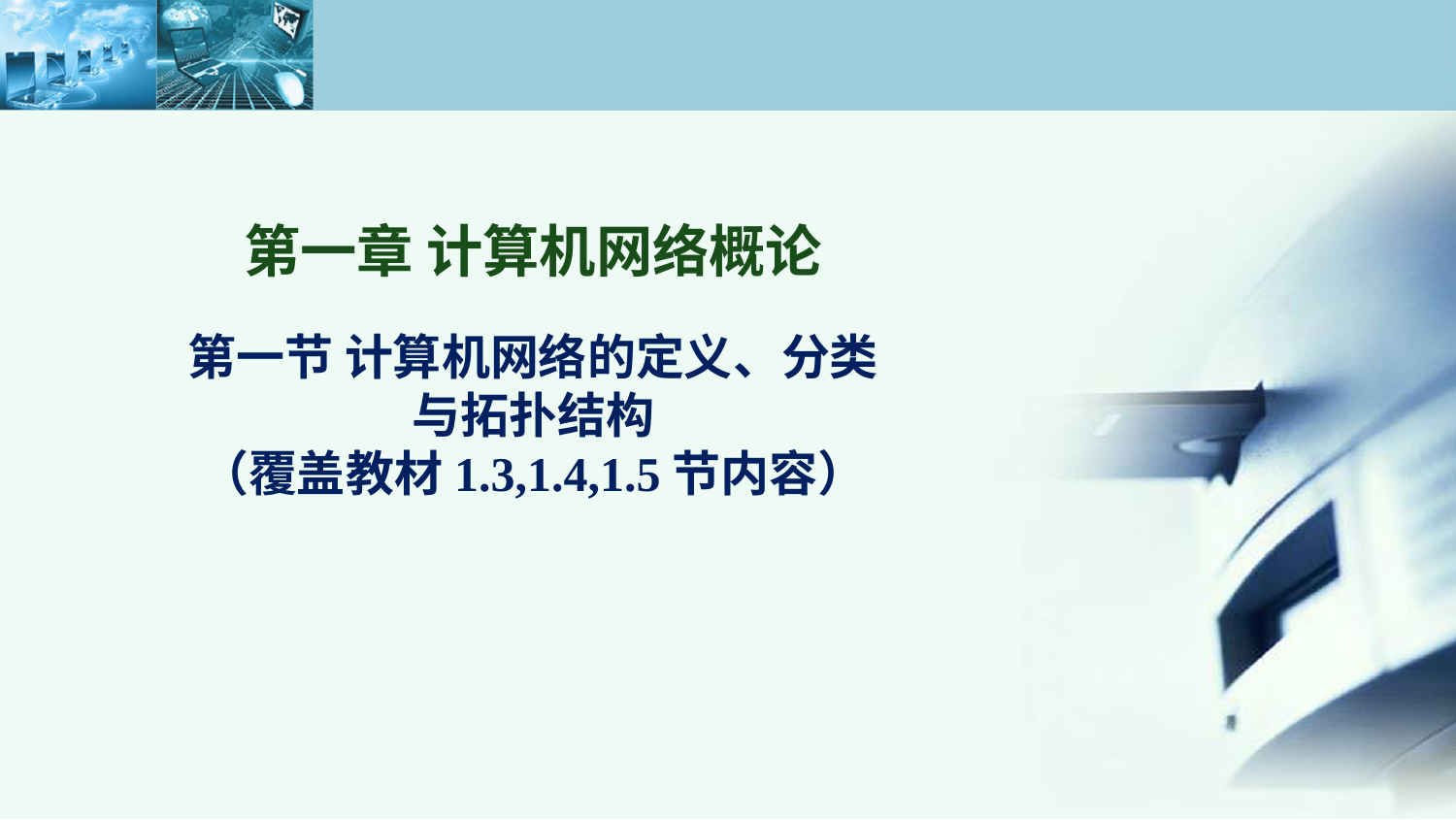

第一章 计算机网络概论
第一节 计算机网络的定义、分类
与拓扑结构
（覆盖教材1.3,1.4,1.5节内容）